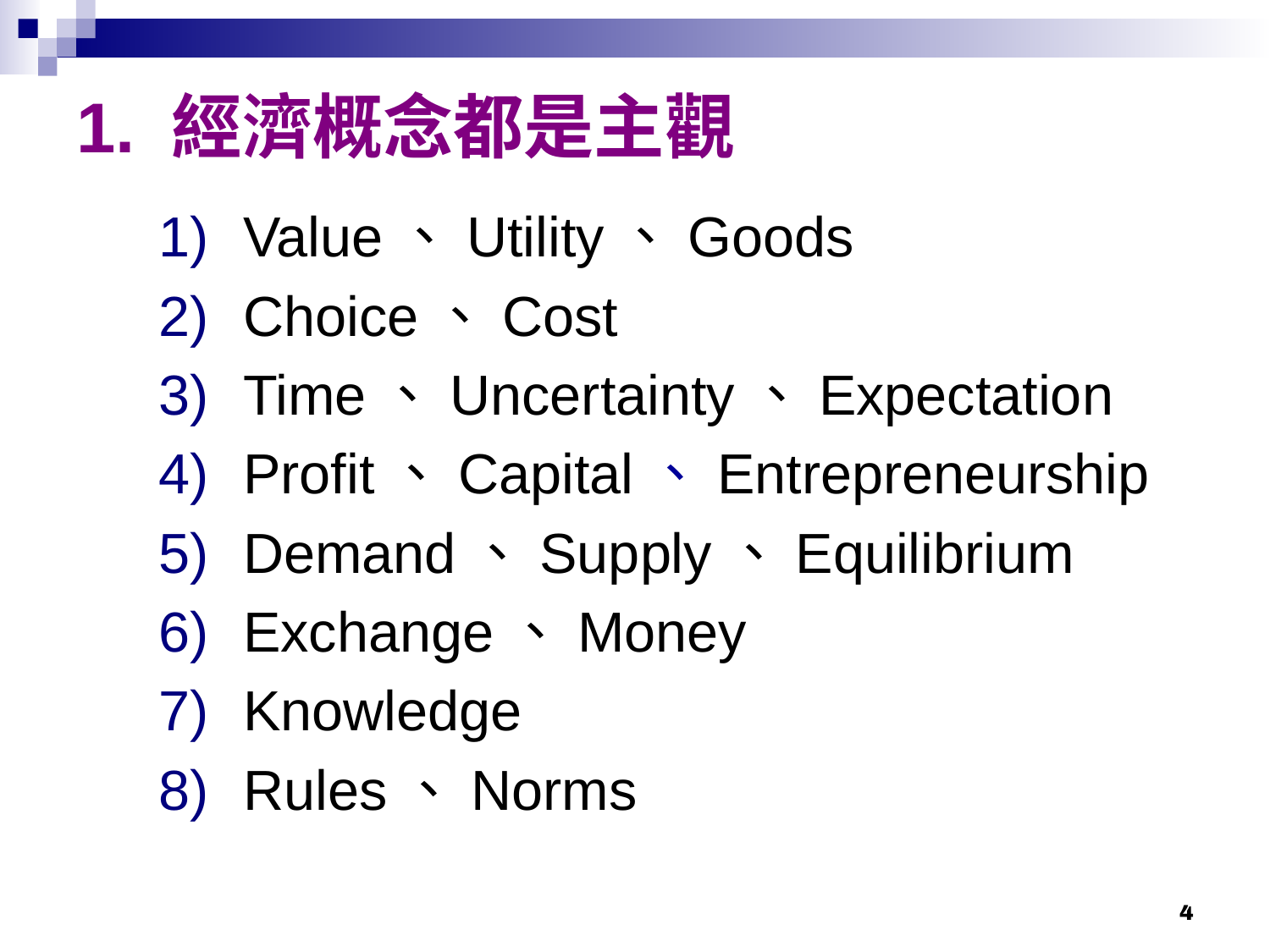

# 1. 經濟概念都是主觀
Value、Utility、Goods
Choice、Cost
Time、Uncertainty、Expectation
Profit、Capital、Entrepreneurship
Demand、Supply、Equilibrium
Exchange、Money
Knowledge
Rules、Norms
4